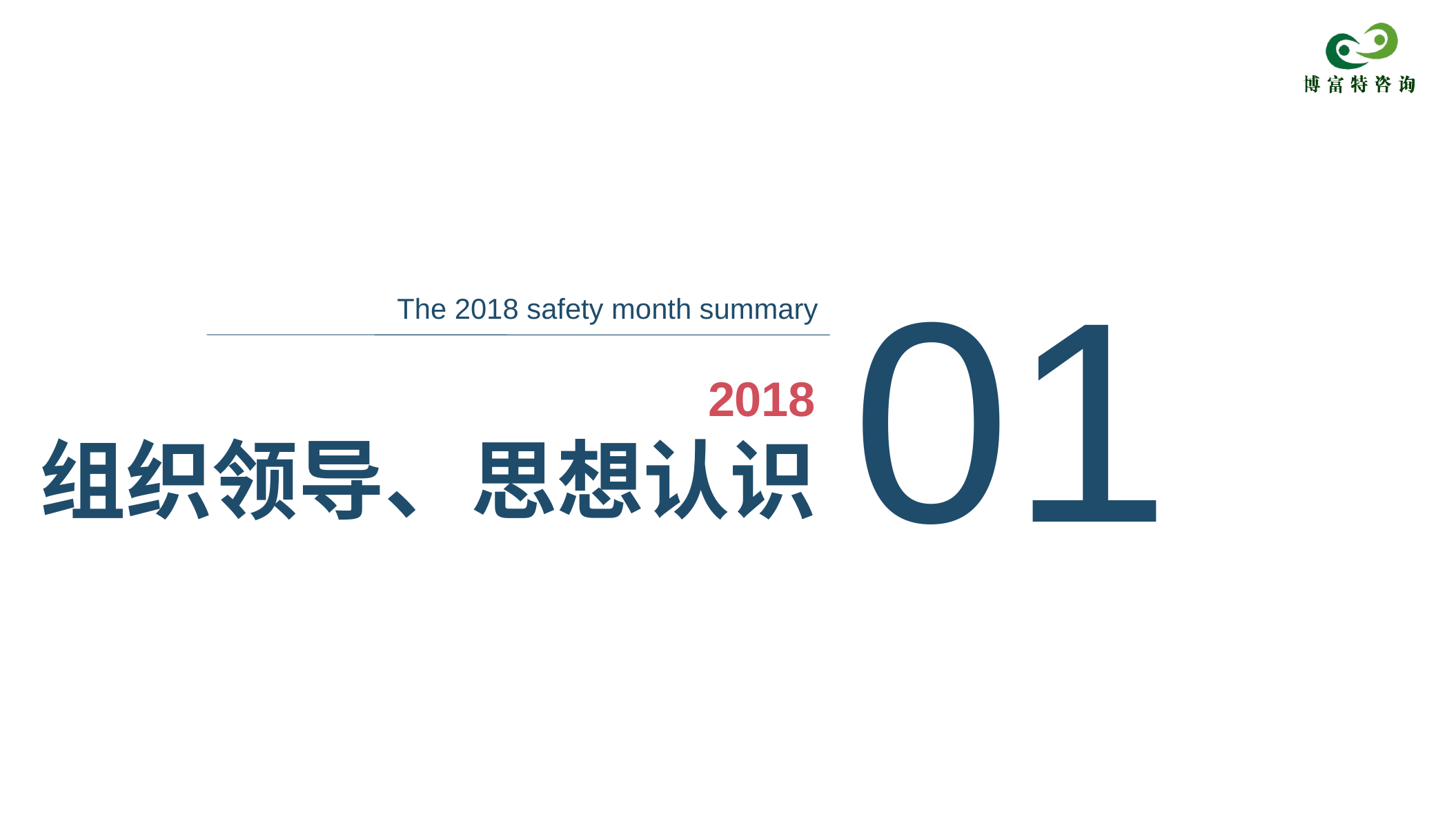

01
The 2018 safety month summary

2018
组织领导、思想认识